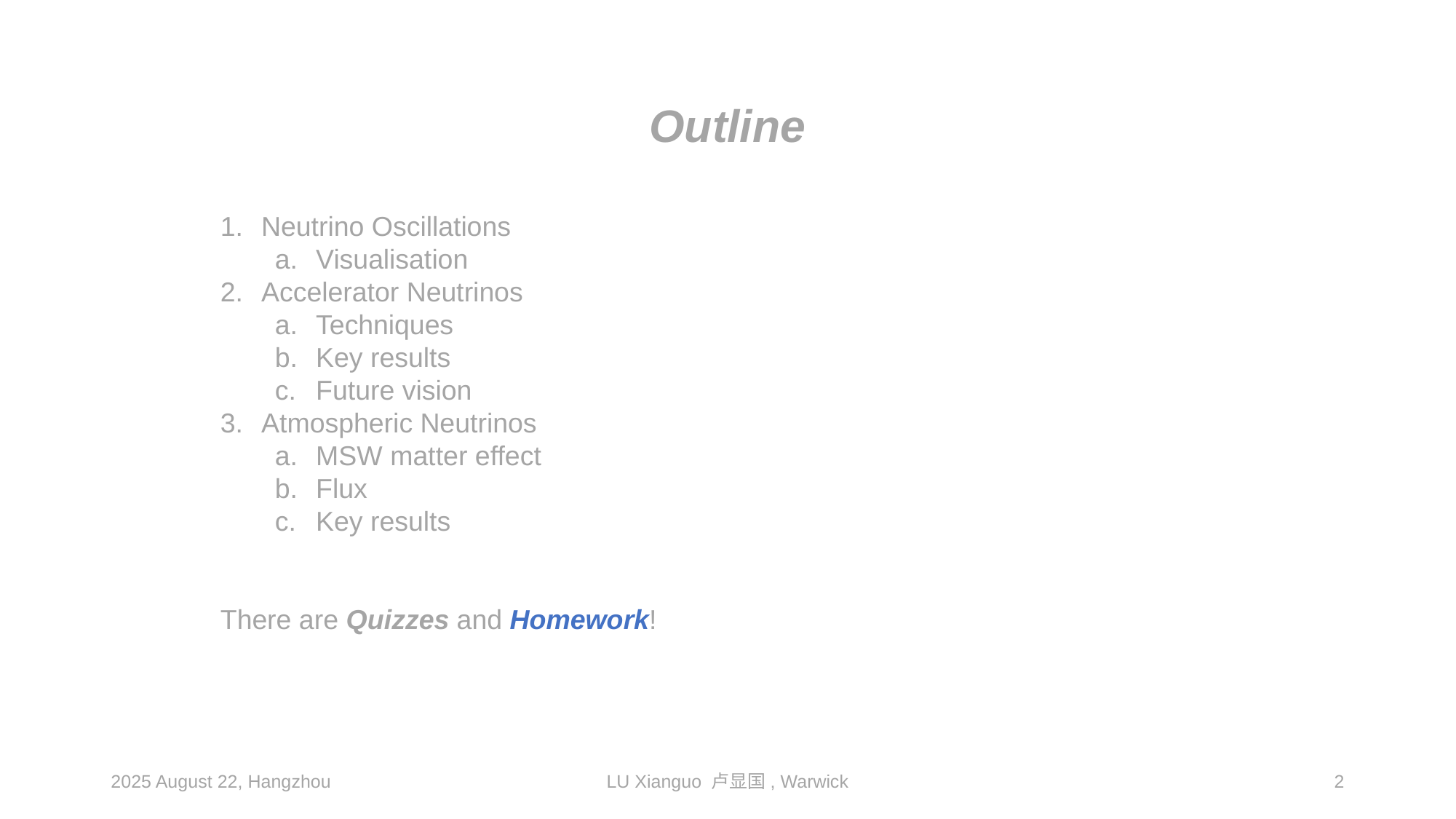

Outline
Neutrino Oscillations
Visualisation
Accelerator Neutrinos
Techniques
Key results
Future vision
Atmospheric Neutrinos
MSW matter effect
Flux
Key results

There are Quizzes and Homework!
2025 August 22, Hangzhou
LU Xianguo 卢显国, Warwick
2